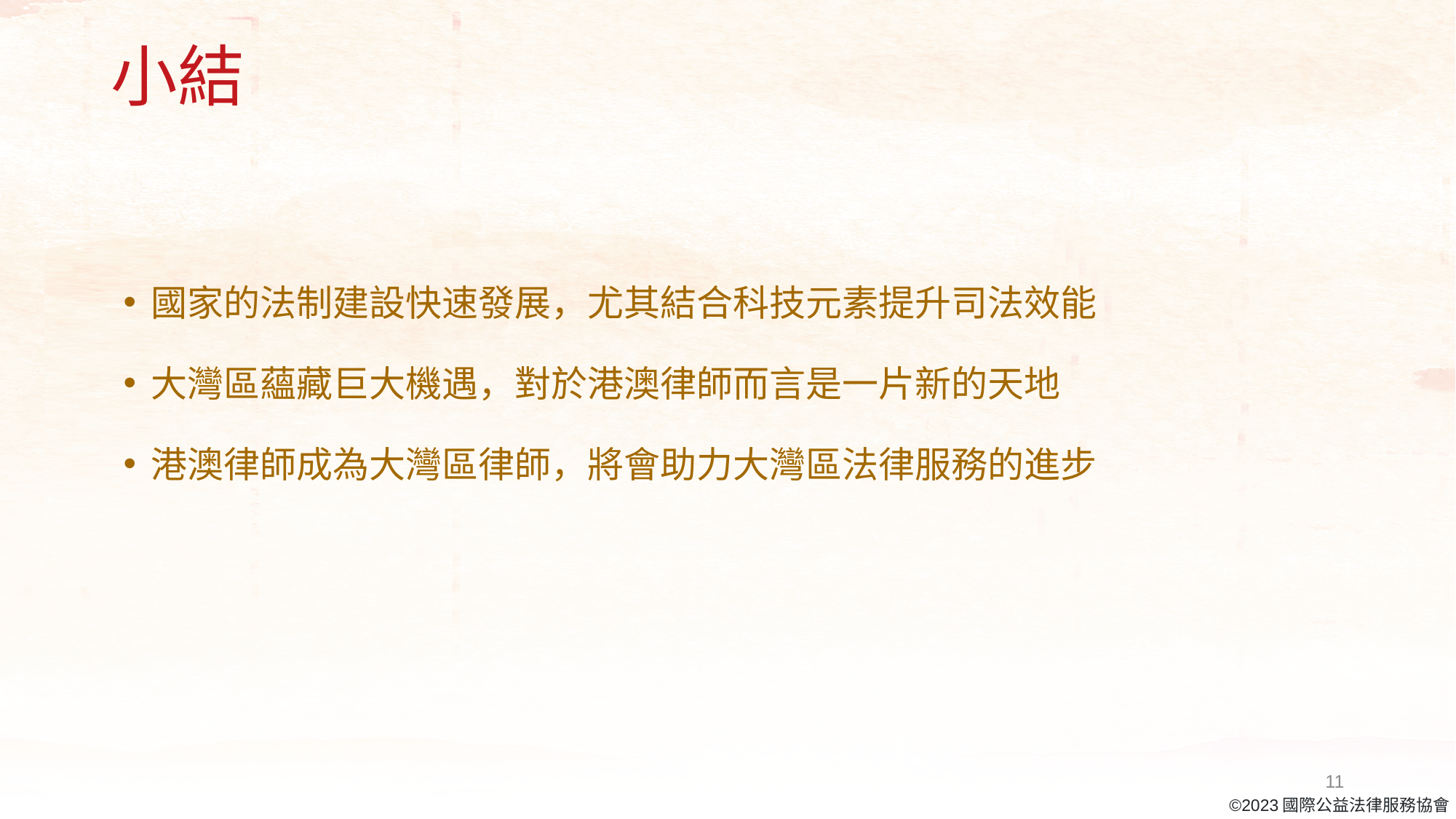

# 小結
國家的法制建設快速發展，尤其結合科技元素提升司法效能
大灣區蘊藏巨大機遇，對於港澳律師而言是一片新的天地
港澳律師成為大灣區律師，將會助力大灣區法律服務的進步
11
©2023國際公益法律服務協會